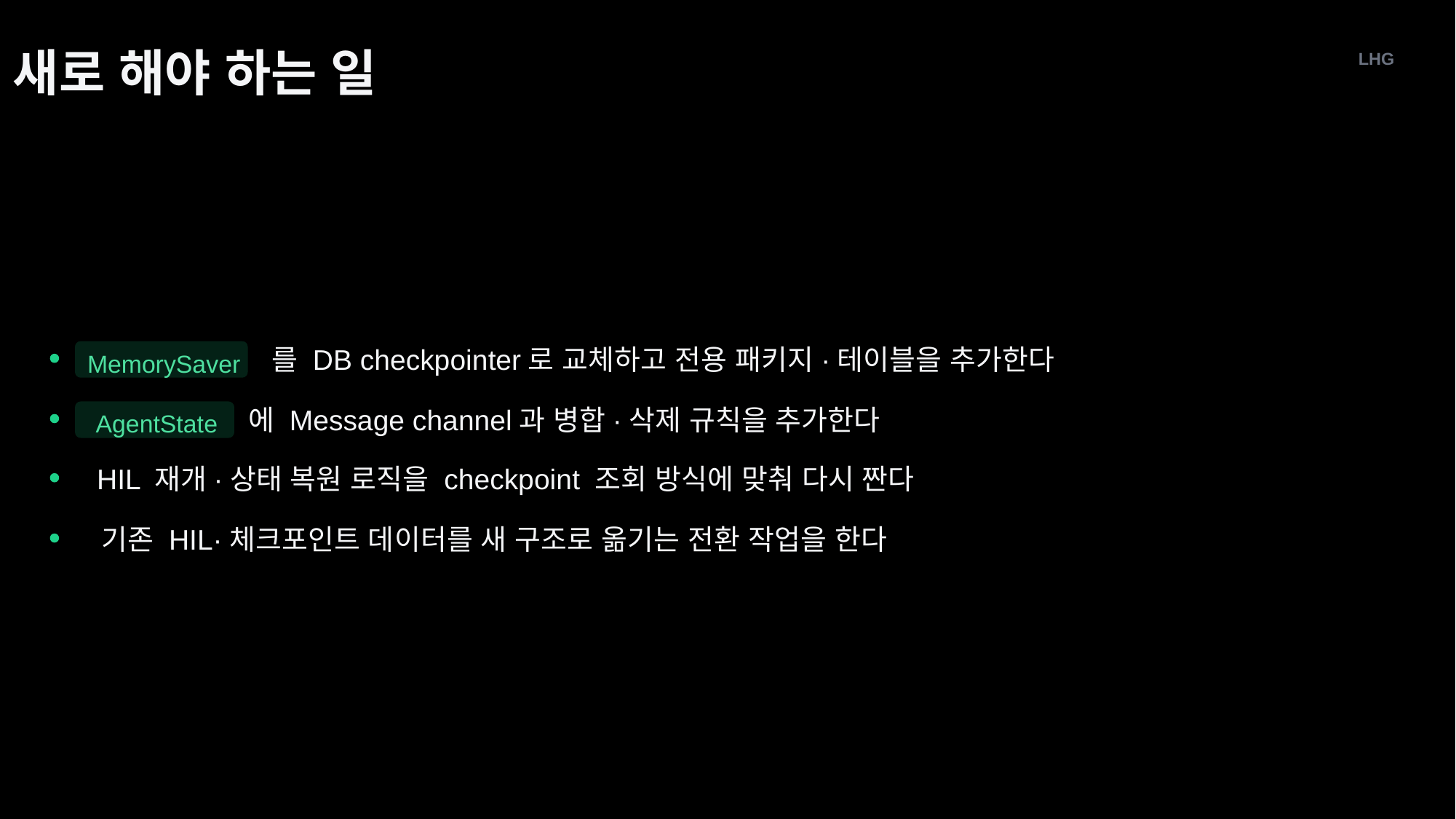

새로 해야 하는 일
LHG

를 DB checkpointer로 교체하고 전용 패키지·테이블을 추가한다
MemorySaver

에 Message channel과 병합·삭제 규칙을 추가한다
AgentState

HIL 재개·상태 복원 로직을 checkpoint 조회 방식에 맞춰 다시 짠다

기존 HIL·체크포인트 데이터를 새 구조로 옮기는 전환 작업을 한다